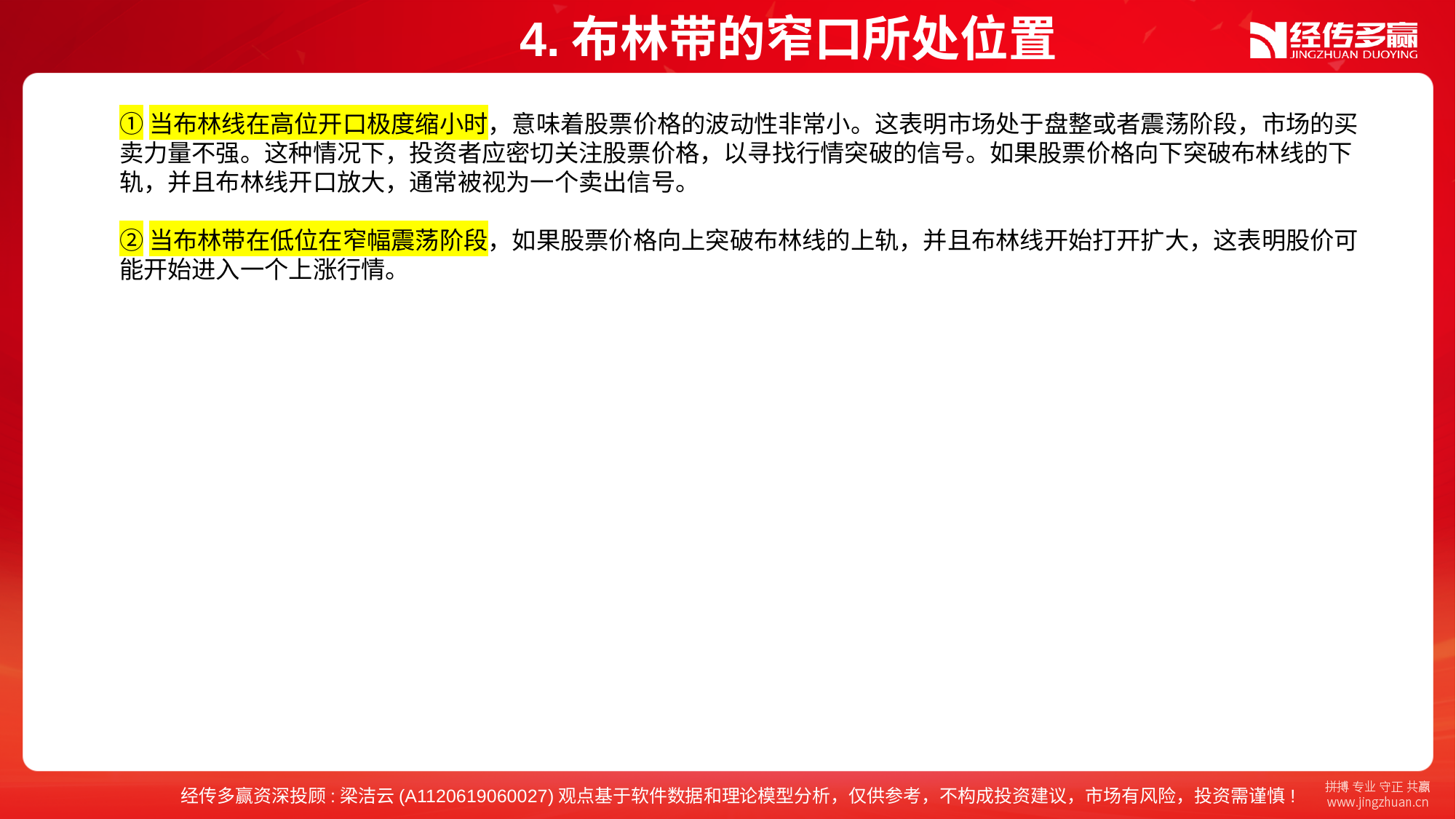

4.布林带的窄口所处位置

①当布林线在高位开口极度缩小时，意味着股票价格的波动性非常小。这表明市场处于盘整或者震荡阶段，市场的买卖力量不强。这种情况下，投资者应密切关注股票价格，以寻找行情突破的信号。如果股票价格向下突破布林线的下轨，并且布林线开口放大，通常被视为一个卖出信号。

②当布林带在低位在窄幅震荡阶段，如果股票价格向上突破布林线的上轨，并且布林线开始打开扩大，这表明股价可能开始进入一个上涨行情。
经传多赢资深投顾:梁洁云(A1120619060027)观点基于软件数据和理论模型分析，仅供参考，不构成投资建议，市场有风险，投资需谨慎!